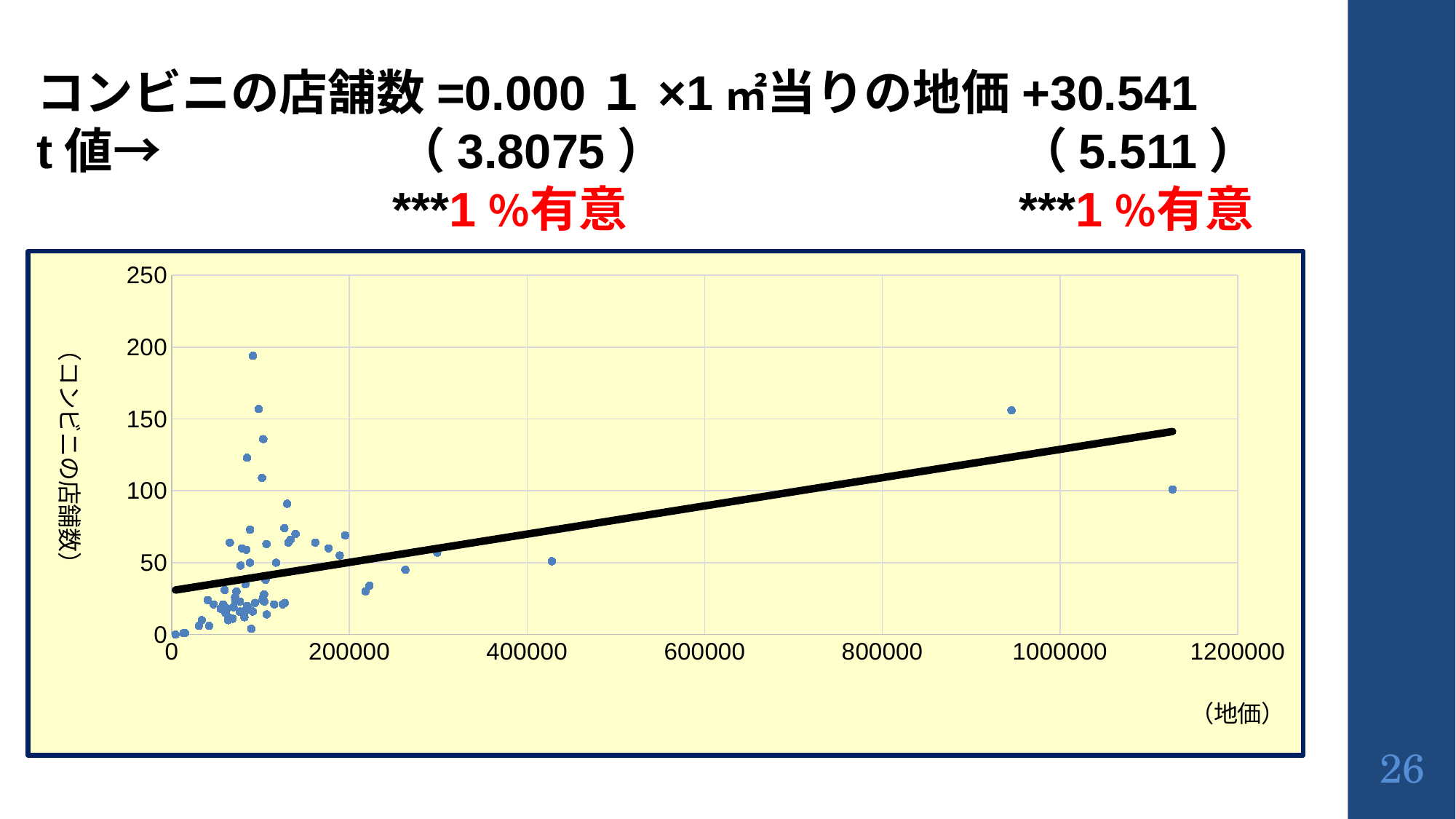

コンビニの店舗数=0.000１×1㎡当りの地価+30.541
t値→　　　　	   （3.8075）				（5.511）
		　       ***1％有意				***1％有意

### Chart

| Category | コンビニ数 |
|---|---|
26